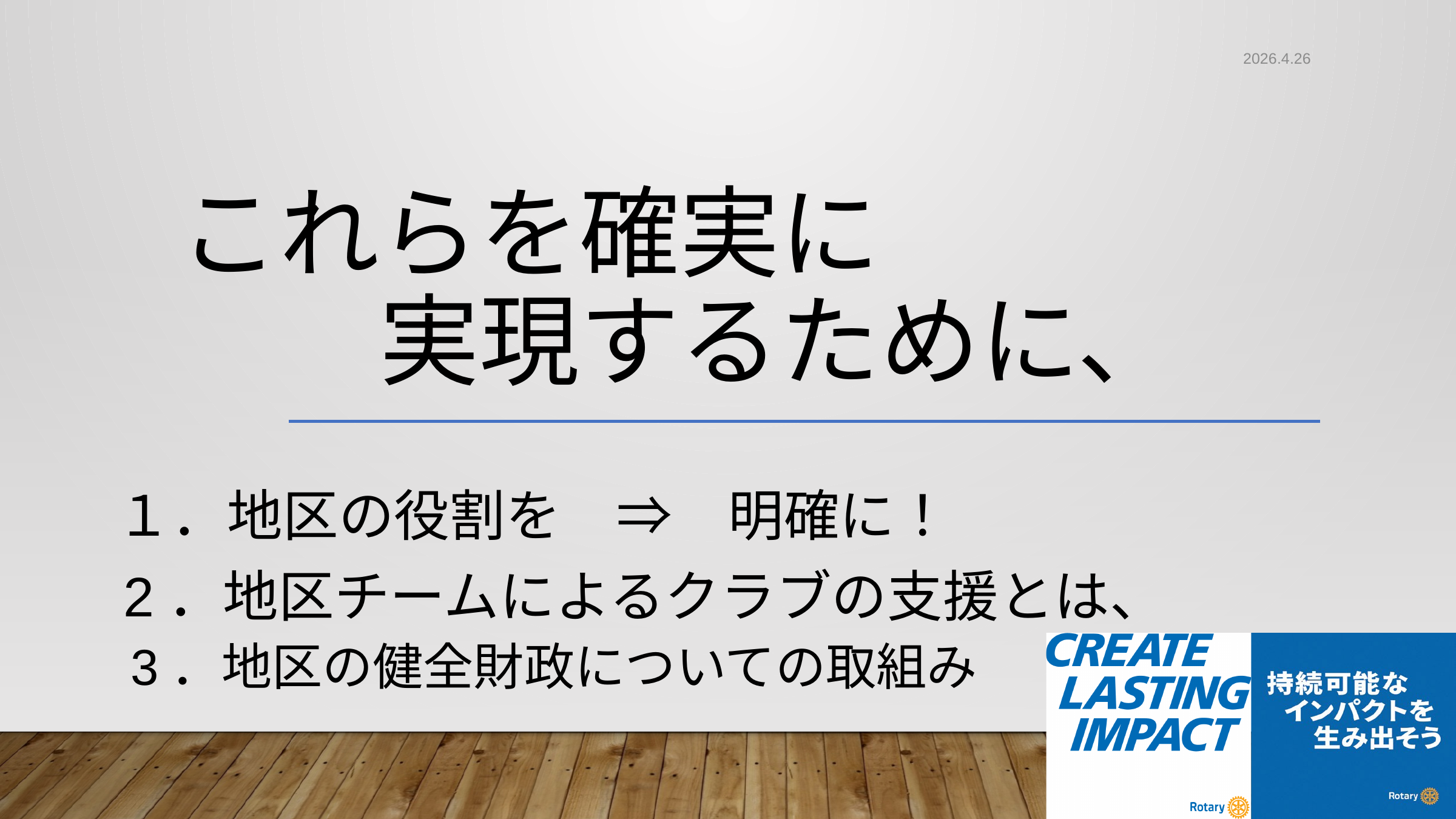

2026.4.26
# これらを確実に 　　実現するために、
１．地区の役割を　⇒　明確に！
2．地区チームによるクラブの支援とは、
3．地区の健全財政についての取組み